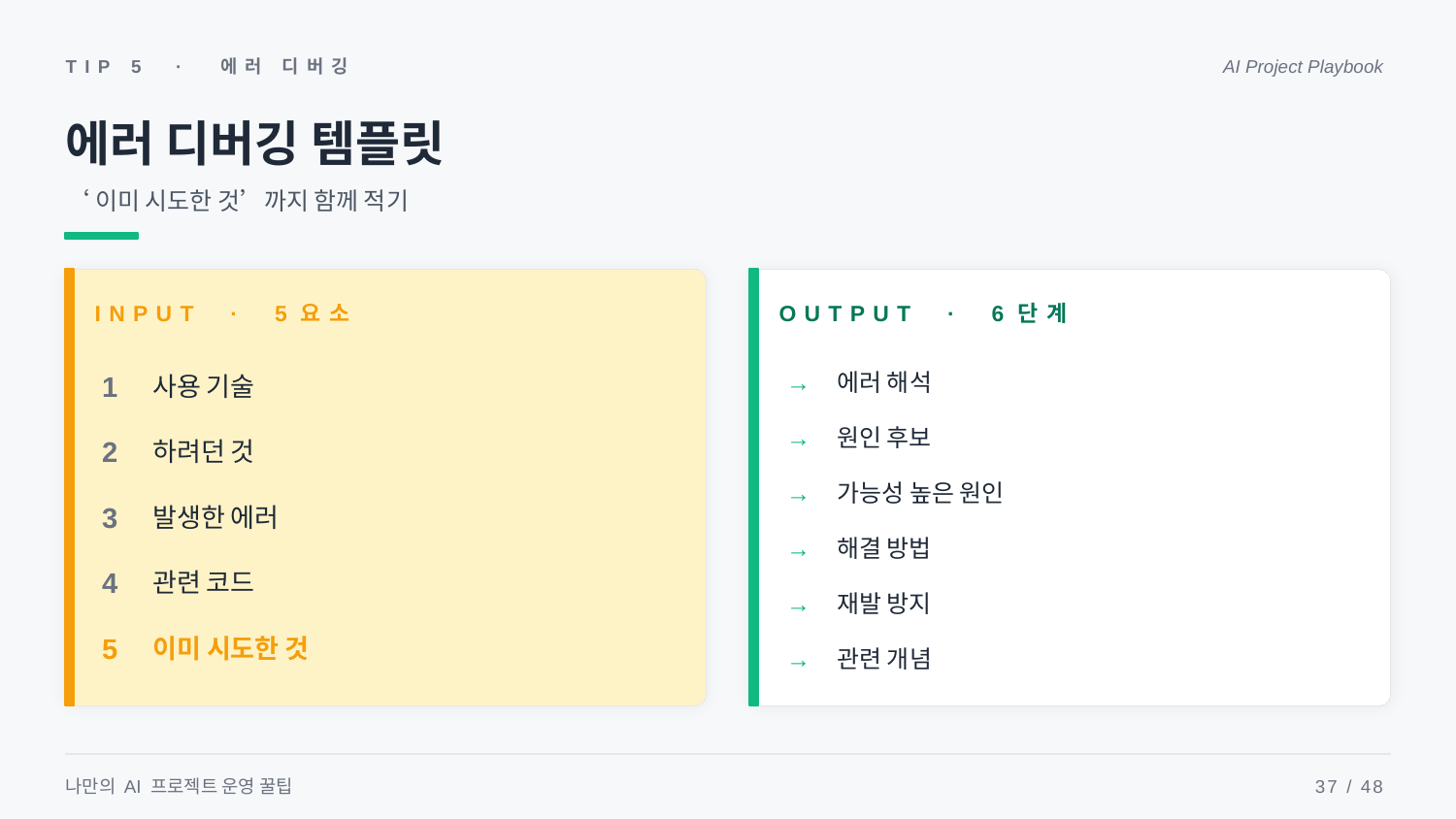

TIP 5  ·  에러 디버깅
AI Project Playbook
에러 디버깅 템플릿
‘이미 시도한 것’까지 함께 적기

INPUT  ·  5요소
OUTPUT  ·  6단계
→
에러 해석
1
사용 기술
→
원인 후보
2
하려던 것
→
가능성 높은 원인
3
발생한 에러
→
해결 방법
4
관련 코드
→
재발 방지
5
이미 시도한 것
→
관련 개념

나만의 AI 프로젝트 운영 꿀팁
37 / 48